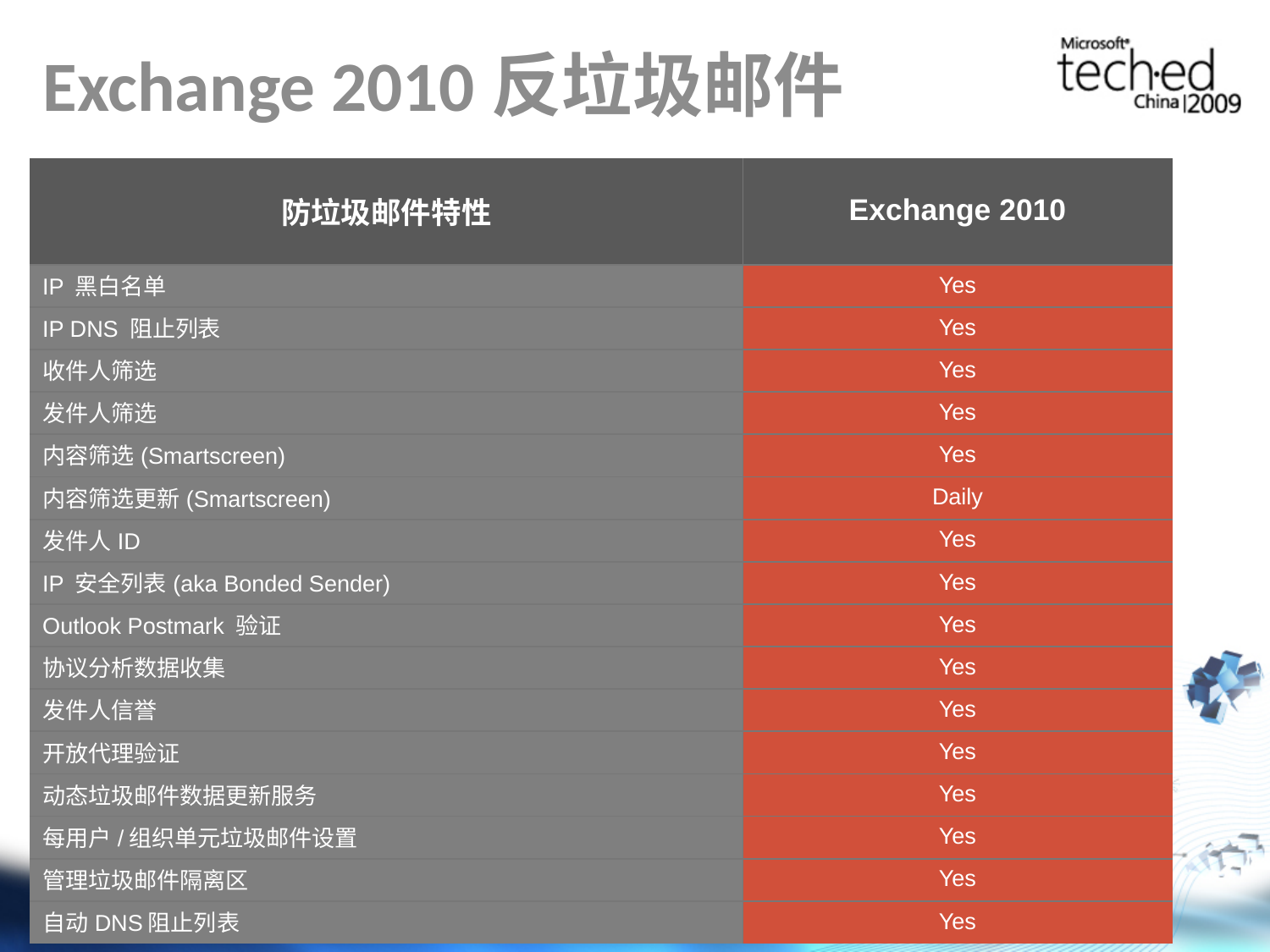

# Exchange 2010反垃圾邮件
| 防垃圾邮件特性 | Exchange 2010 |
| --- | --- |
| IP 黑白名单 | Yes |
| IP DNS 阻止列表 | Yes |
| 收件人筛选 | Yes |
| 发件人筛选 | Yes |
| 内容筛选(Smartscreen) | Yes |
| 内容筛选更新(Smartscreen) | Daily |
| 发件人ID | Yes |
| IP 安全列表(aka Bonded Sender) | Yes |
| Outlook Postmark 验证 | Yes |
| 协议分析数据收集 | Yes |
| 发件人信誉 | Yes |
| 开放代理验证 | Yes |
| 动态垃圾邮件数据更新服务 | Yes |
| 每用户/组织单元垃圾邮件设置 | Yes |
| 管理垃圾邮件隔离区 | Yes |
| 自动DNS阻止列表 | Yes |